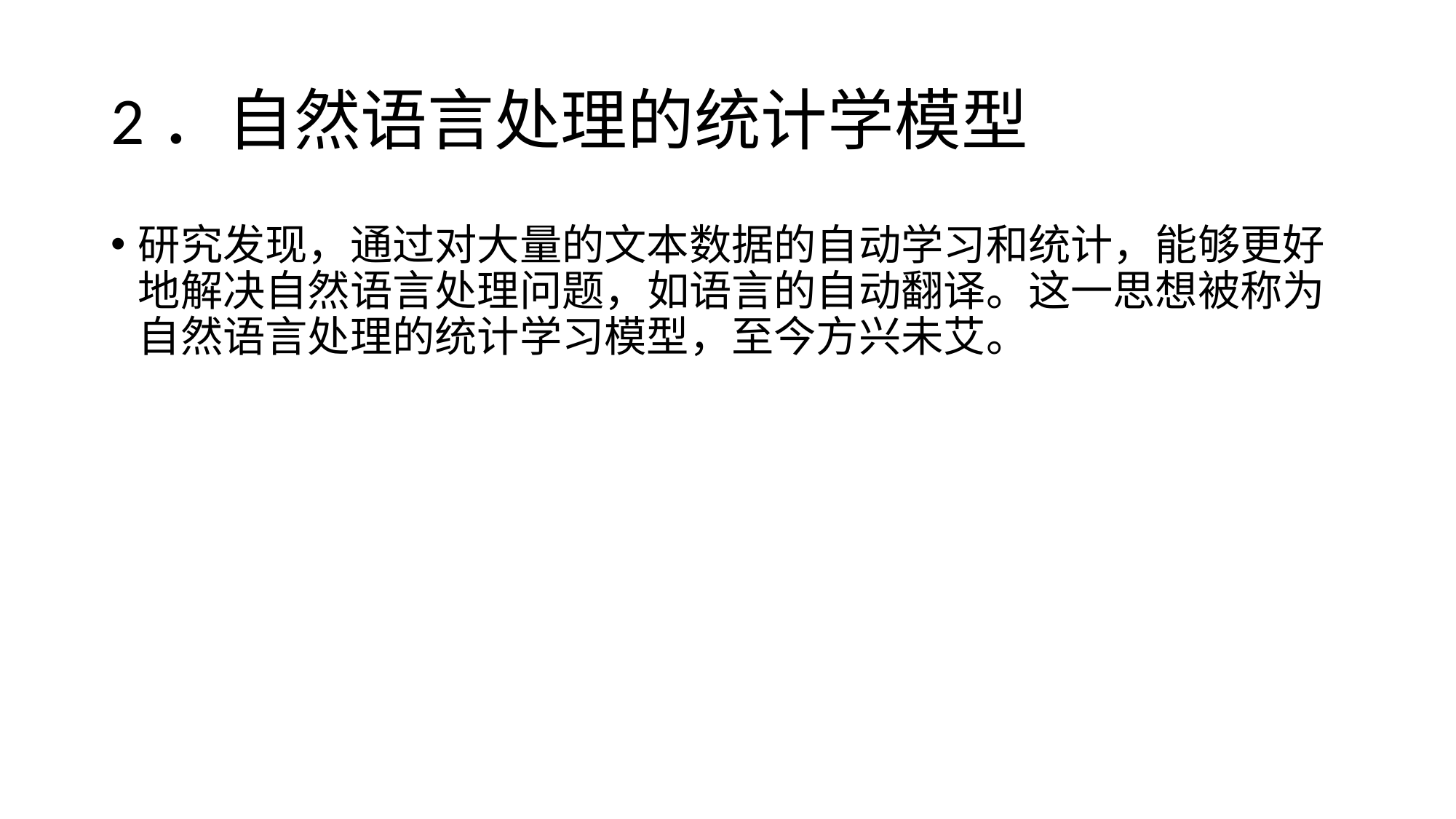

# 2．自然语言处理的统计学模型
研究发现，通过对大量的文本数据的自动学习和统计，能够更好地解决自然语言处理问题，如语言的自动翻译。这一思想被称为自然语言处理的统计学习模型，至今方兴未艾。